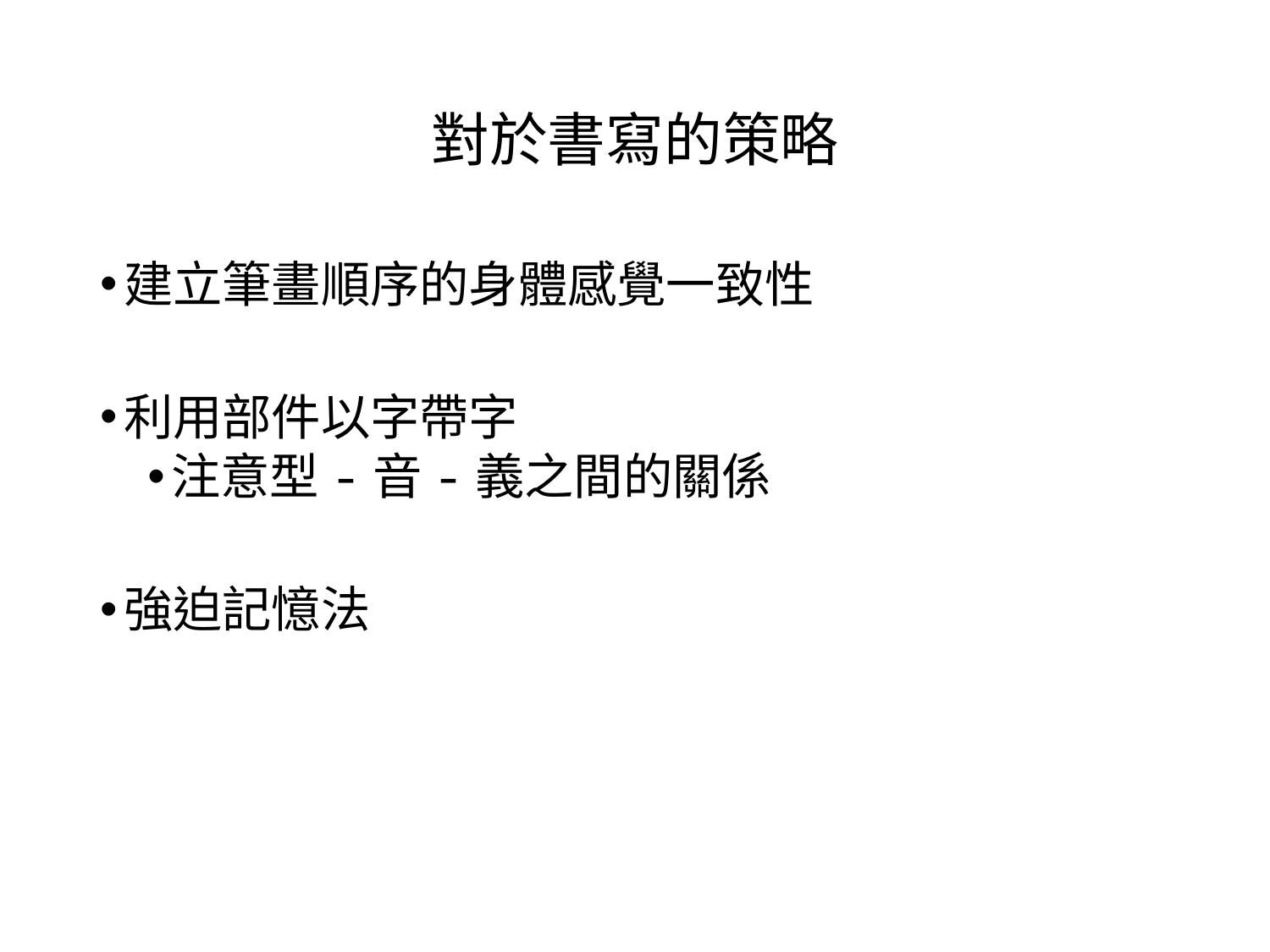

# 對於書寫的策略
建立筆畫順序的身體感覺一致性

利用部件以字帶字
注意型-音-義之間的關係

強迫記憶法